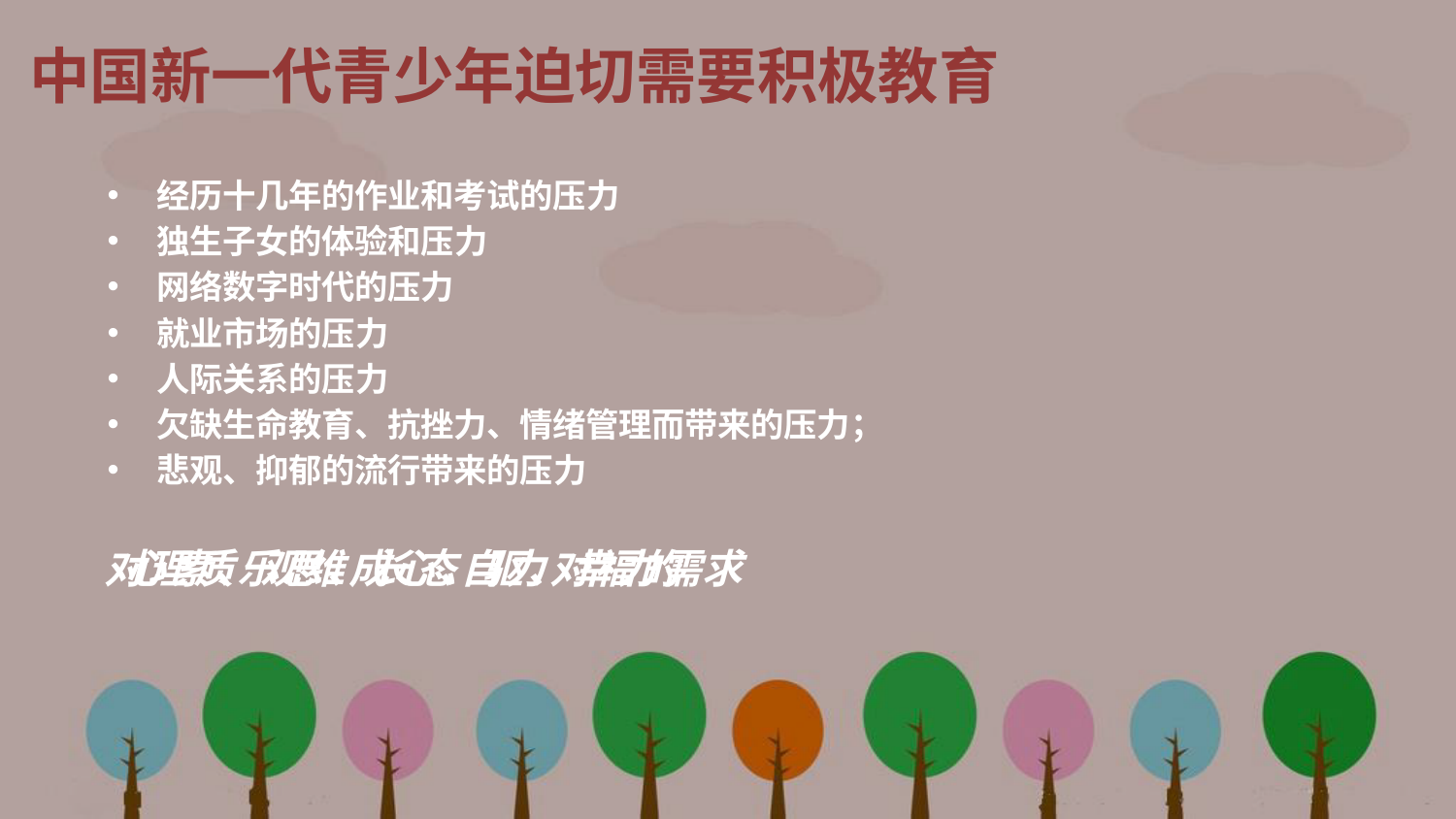

# 中国新一代青少年迫切需要积极教育
经历十几年的作业和考试的压力
独生子女的体验和压力
网络数字时代的压力
就业市场的压力
人际关系的压力
欠缺生命教育、抗挫力、情绪管理而带来的压力；
悲观、抑郁的流行带来的压力

对心理素质、乐观思维、成长心态、自驱力、对幸福力的需求